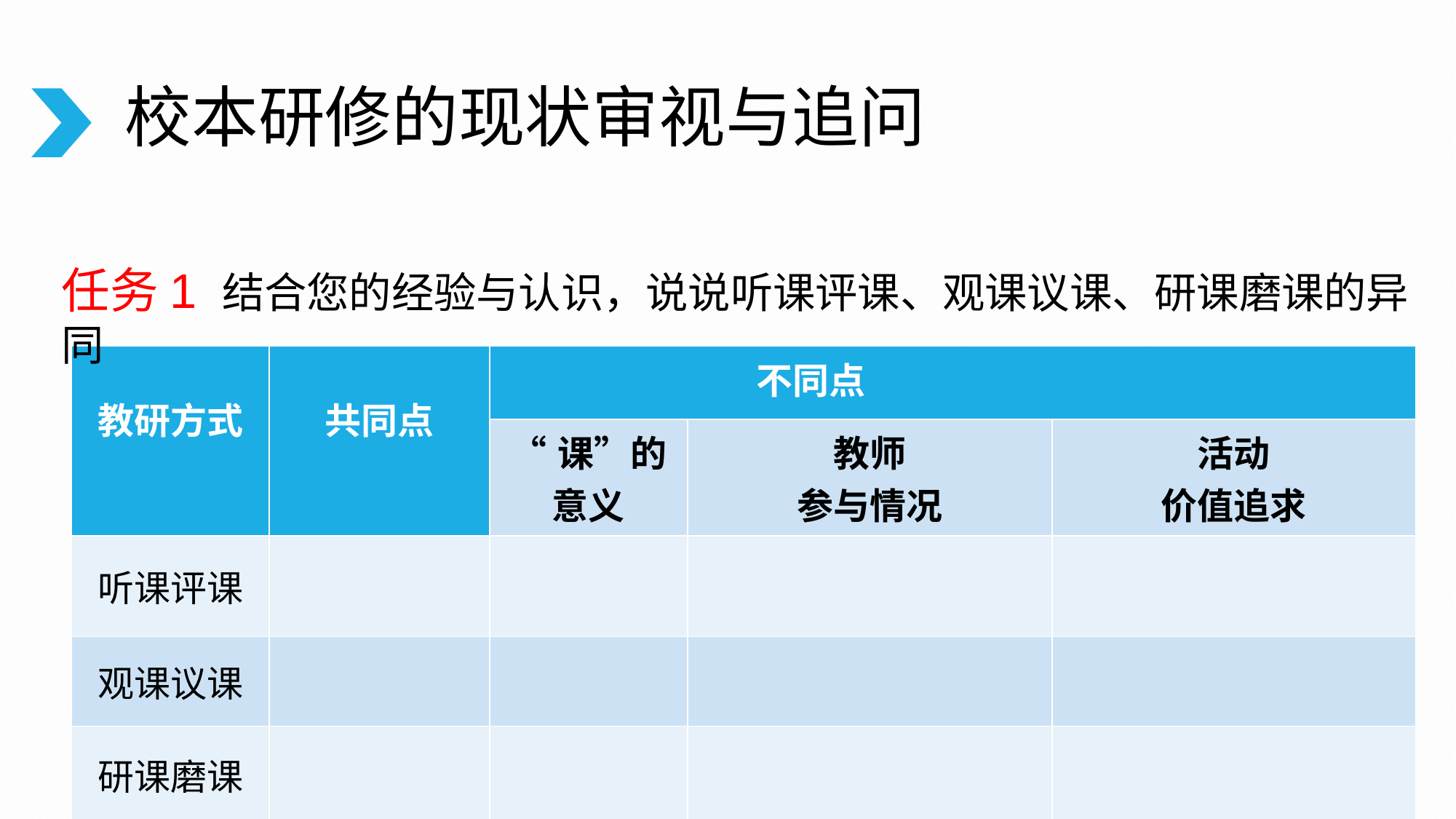

校本研修的现状审视与追问
任务1 结合您的经验与认识，说说听课评课、观课议课、研课磨课的异同
| 教研方式 | 共同点 | 不同点 |  |  |
| --- | --- | --- | --- | --- |
|  |  | “课”的 意义 | 教师 参与情况 | 活动 价值追求 |
| 听课评课 |  |  |  |  |
| 观课议课 |  |  |  |  |
| 研课磨课 |  |  |  |  |